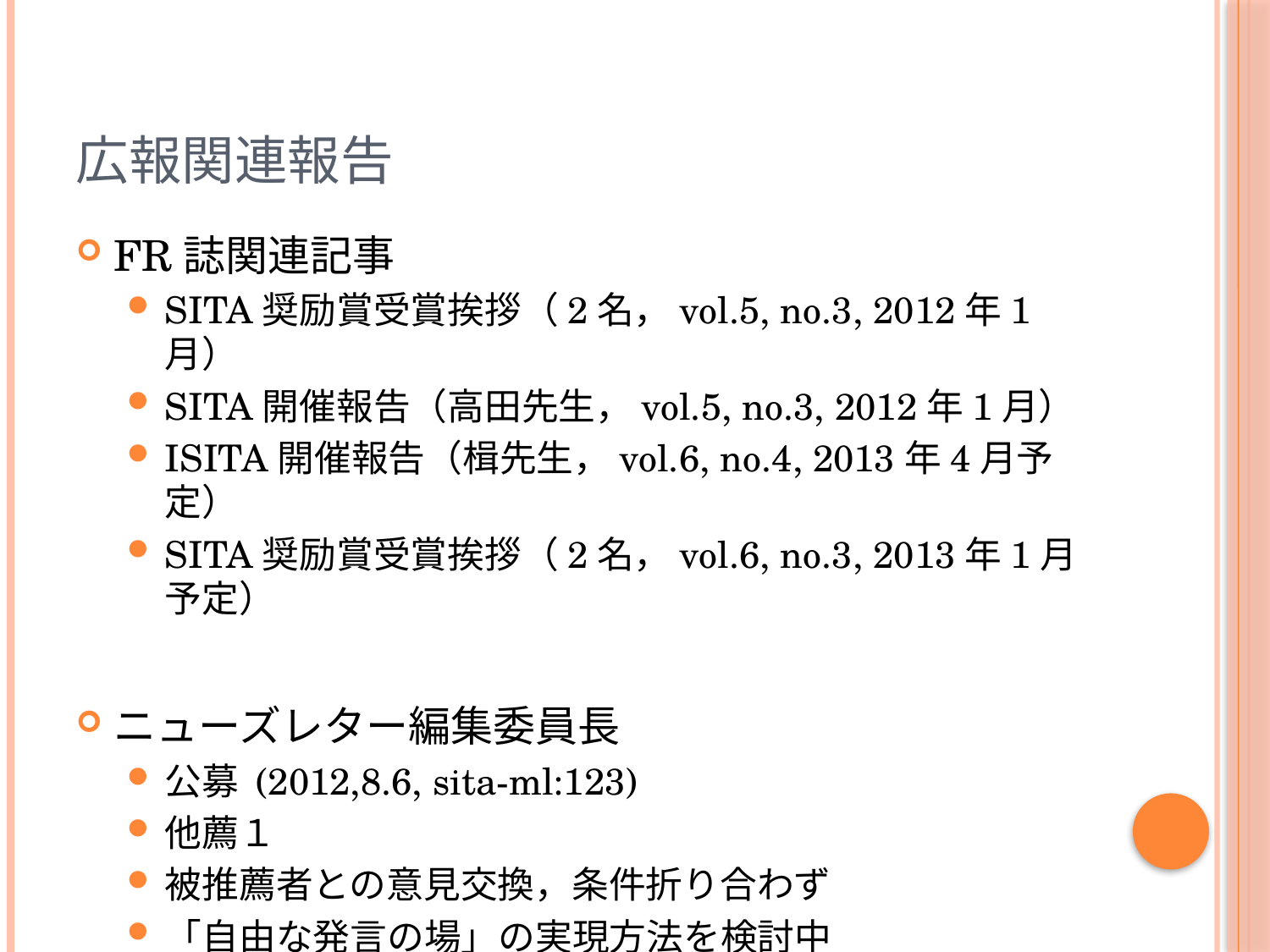

# 広報関連報告

FR誌関連記事
SITA奨励賞受賞挨拶（2名，vol.5, no.3, 2012年1月）
SITA開催報告（高田先生，vol.5, no.3, 2012年1月）
ISITA開催報告（楫先生，vol.6, no.4, 2013年4月予定）
SITA奨励賞受賞挨拶（2名，vol.6, no.3, 2013年1月予定）

ニューズレター編集委員長
公募 (2012,8.6, sita-ml:123)
他薦１
被推薦者との意見交換，条件折り合わず
「自由な発言の場」の実現方法を検討中